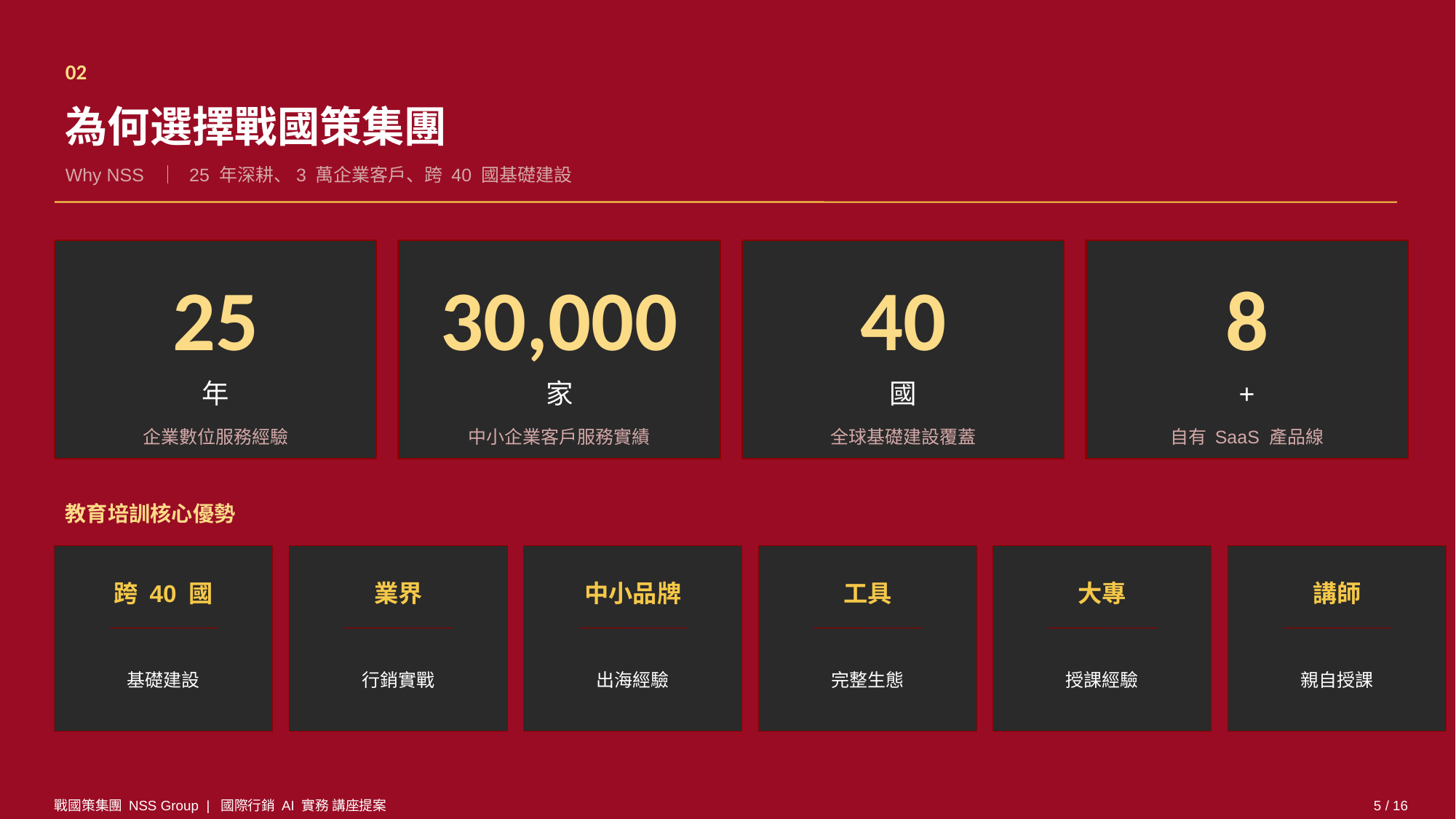

02
為何選擇戰國策集團
Why NSS  ｜  25 年深耕、3 萬企業客戶、跨 40 國基礎建設

25
30,000
40
8
年
家
國
+
企業數位服務經驗
中小企業客戶服務實績
全球基礎建設覆蓋
自有 SaaS 產品線
教育培訓核心優勢

跨 40 國
業界
中小品牌
工具
大專
講師

基礎建設
行銷實戰
出海經驗
完整生態
授課經驗
親自授課

戰國策集團 NSS Group  |  國際行銷 AI 實務 講座提案
5 / 16